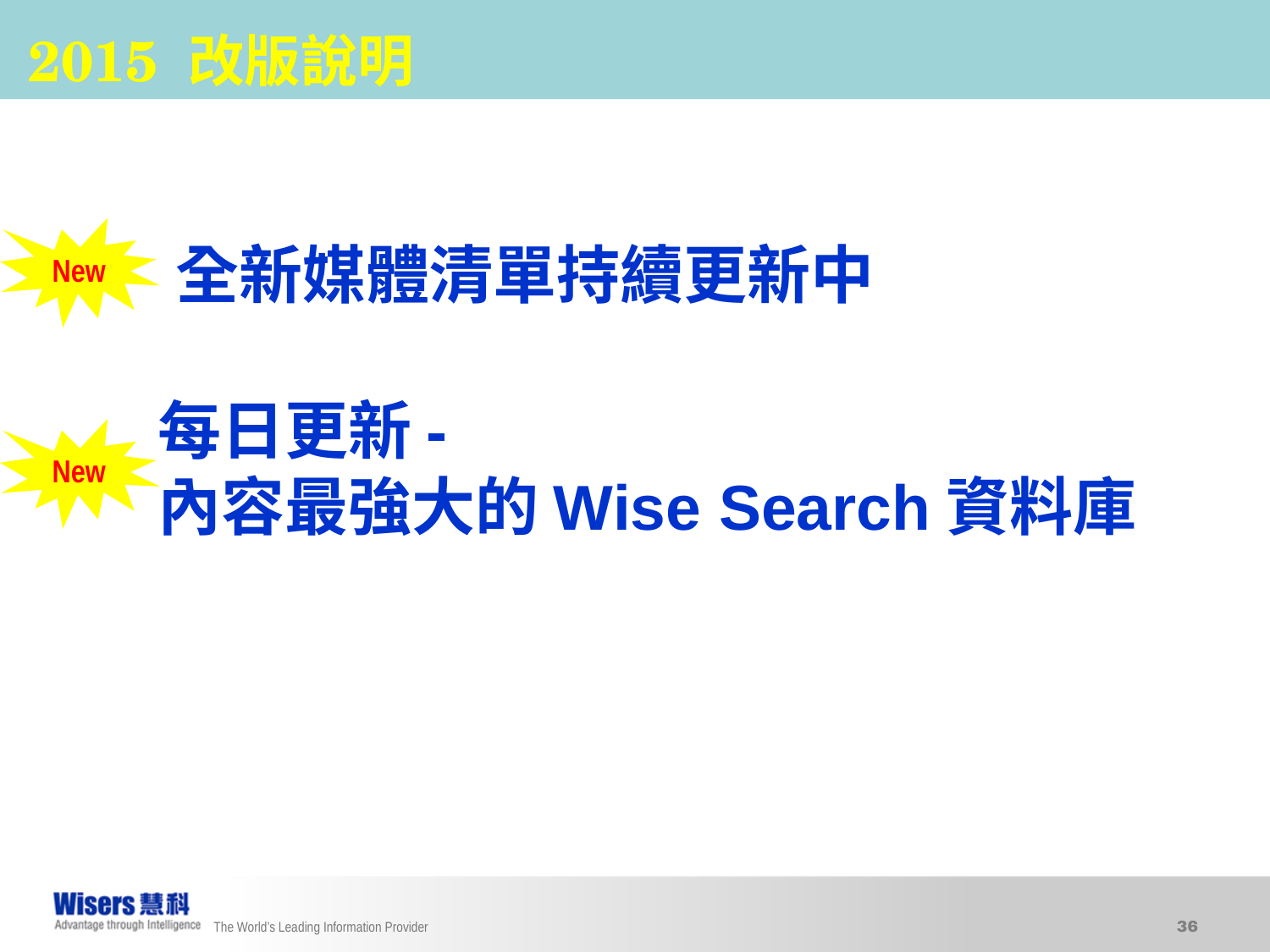

2015 改版說明
New
全新媒體清單持續更新中
每日更新-
內容最強大的Wise Search資料庫
New